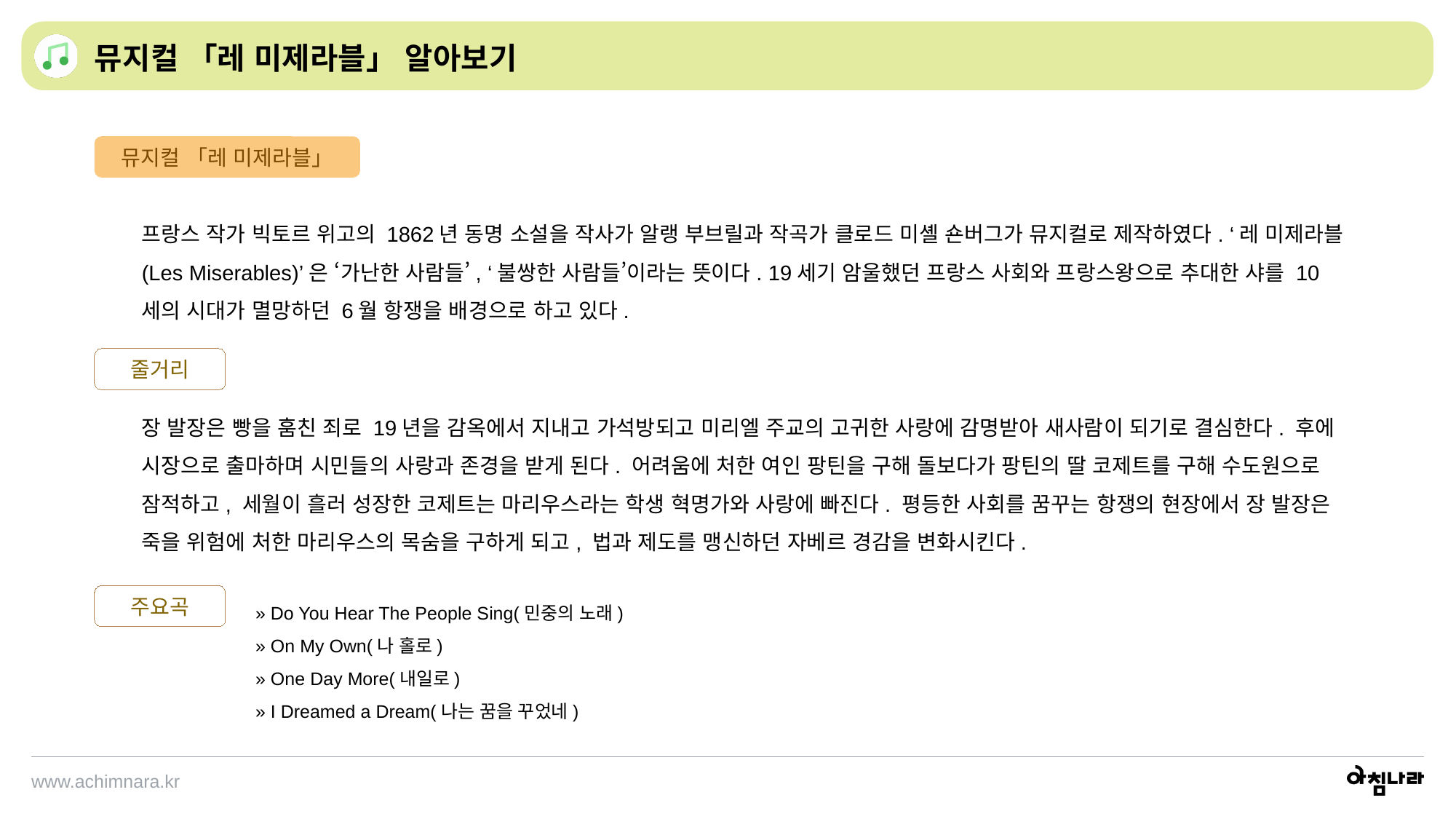

뮤지컬 「레 미제라블」 알아보기
뮤지컬 「레 미제라블」
프랑스 작가 빅토르 위고의 1862년 동명 소설을 작사가 알랭 부브릴과 작곡가 클로드 미셸 숀버그가 뮤지컬로 제작하였다. ‘레 미제라블(Les Miserables)’은 ‘가난한 사람들’, ‘불쌍한 사람들’이라는 뜻이다. 19세기 암울했던 프랑스 사회와 프랑스왕으로 추대한 샤를 10세의 시대가 멸망하던 6월 항쟁을 배경으로 하고 있다.
줄거리
장 발장은 빵을 훔친 죄로 19년을 감옥에서 지내고 가석방되고 미리엘 주교의 고귀한 사랑에 감명받아 새사람이 되기로 결심한다. 후에 시장으로 출마하며 시민들의 사랑과 존경을 받게 된다. 어려움에 처한 여인 팡틴을 구해 돌보다가 팡틴의 딸 코제트를 구해 수도원으로 잠적하고, 세월이 흘러 성장한 코제트는 마리우스라는 학생 혁명가와 사랑에 빠진다. 평등한 사회를 꿈꾸는 항쟁의 현장에서 장 발장은 죽을 위험에 처한 마리우스의 목숨을 구하게 되고, 법과 제도를 맹신하던 자베르 경감을 변화시킨다.
주요곡
» Do You Hear The People Sing(민중의 노래)
» On My Own(나 홀로)
» One Day More(내일로)
» I Dreamed a Dream(나는 꿈을 꾸었네)